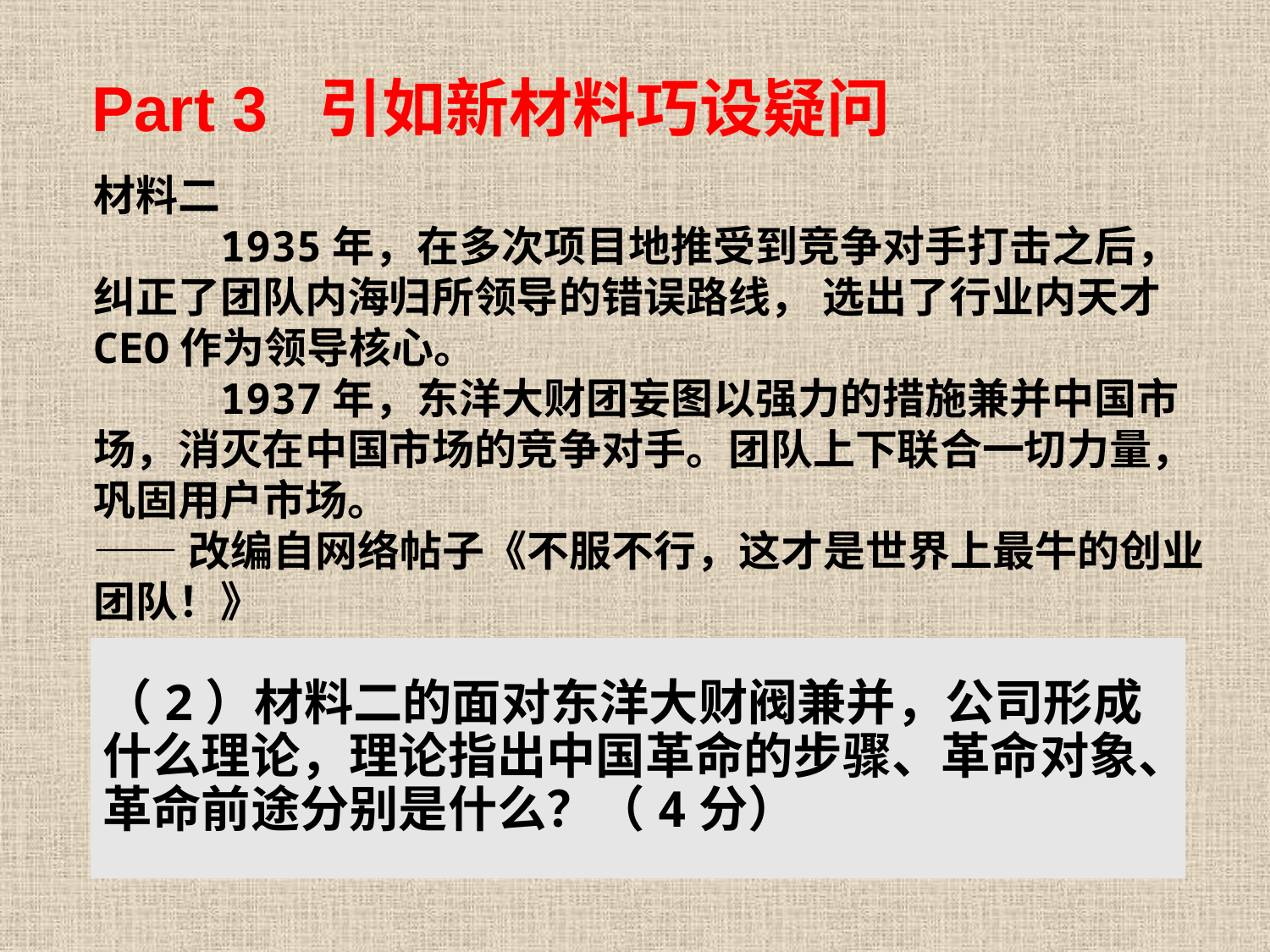

Part 3  引如新材料巧设疑问

材料二
     1935年，在多次项目地推受到竞争对手打击之后，纠正了团队内海归所领导的错误路线， 选出了行业内天才CEO作为领导核心。
     1937年，东洋大财团妄图以强力的措施兼并中国市场，消灭在中国市场的竞争对手。团队上下联合一切力量，巩固用户市场。
——改编自网络帖子《不服不行，这才是世界上最牛的创业团队！》

（2）材料二的面对东洋大财阀兼并，公司形成什么理论，理论指出中国革命的步骤、革命对象、革命前途分别是什么？（4分）